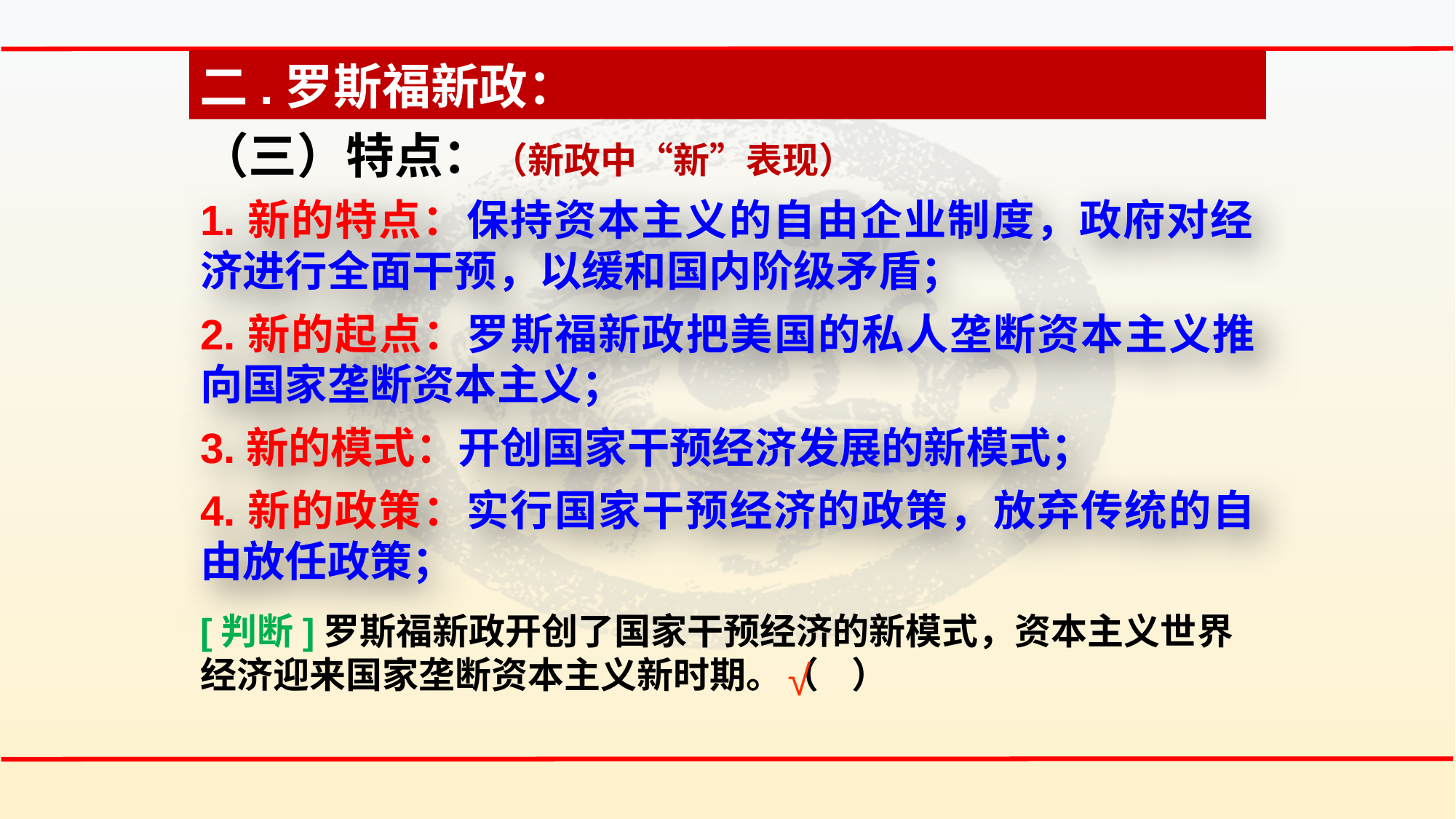

二.罗斯福新政：
（三）特点：（新政中“新”表现）
1.新的特点：保持资本主义的自由企业制度，政府对经济进行全面干预，以缓和国内阶级矛盾；
2.新的起点：罗斯福新政把美国的私人垄断资本主义推向国家垄断资本主义；
3.新的模式：开创国家干预经济发展的新模式；
4.新的政策：实行国家干预经济的政策，放弃传统的自由放任政策；
[判断]罗斯福新政开创了国家干预经济的新模式，资本主义世界经济迎来国家垄断资本主义新时期。（    ）
√